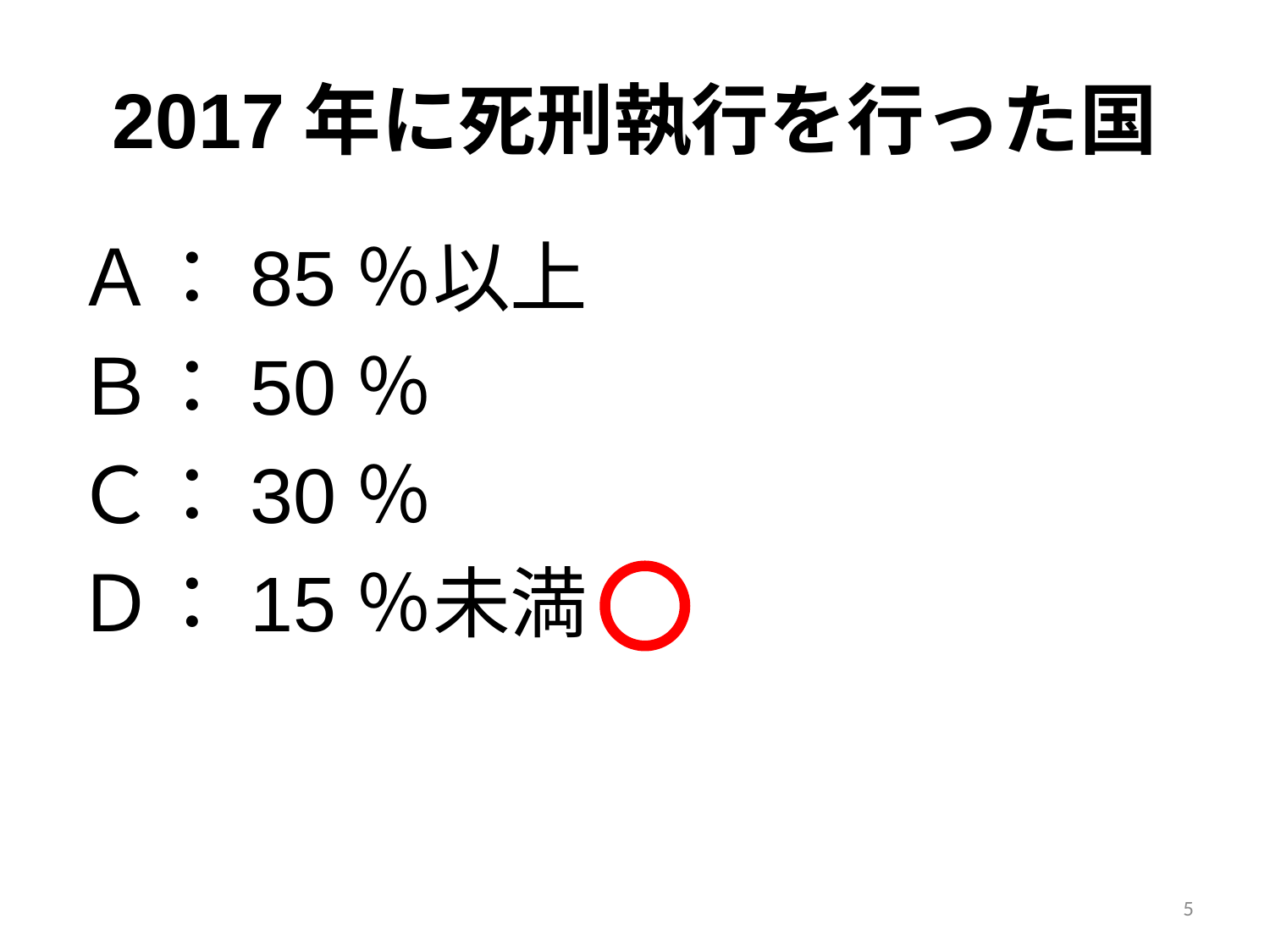

# 2017年に死刑執行を行った国
Ａ：85％以上
Ｂ：50％
Ｃ：30％
Ｄ：15％未満

5